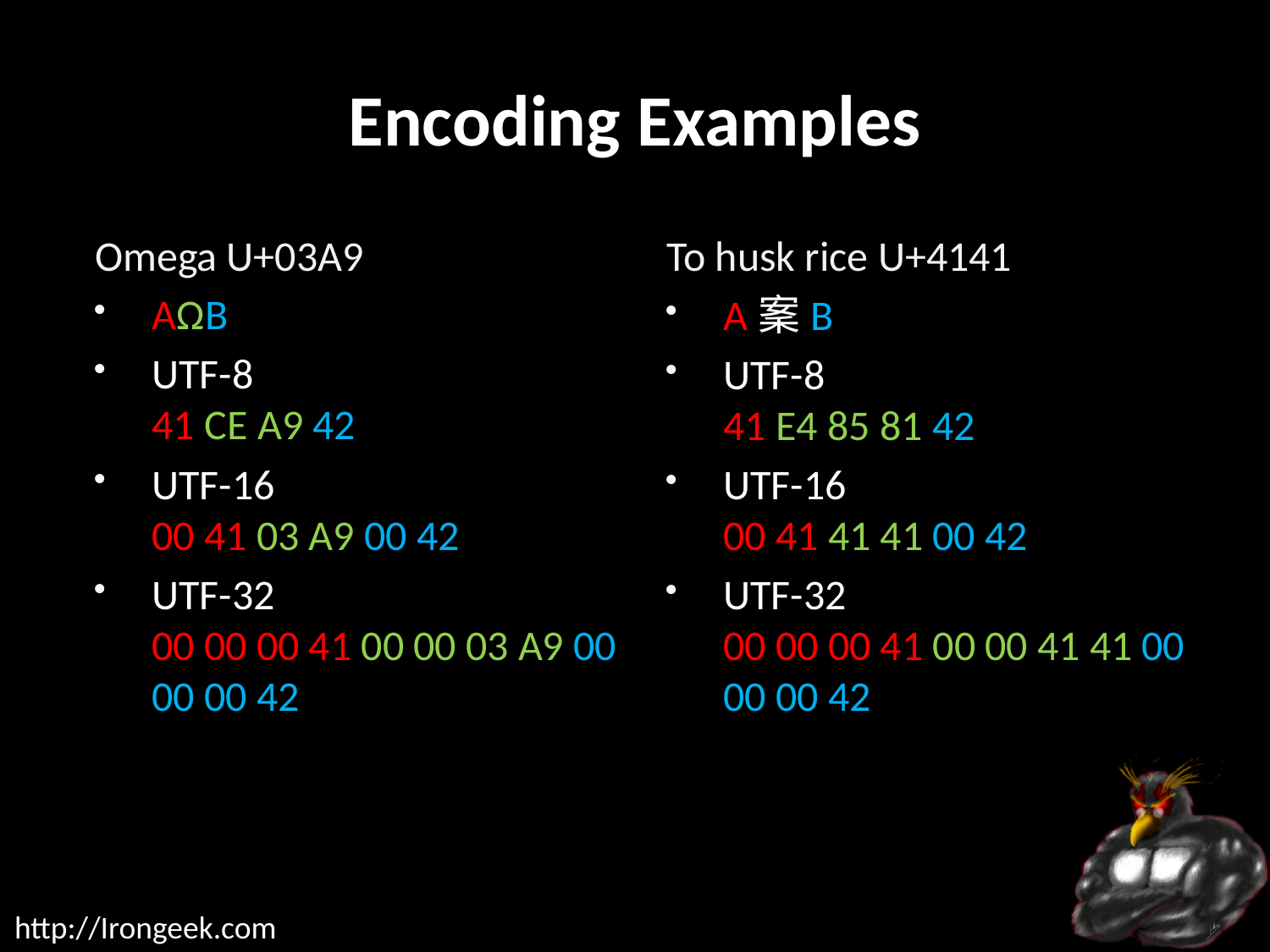

# Encoding Examples
Omega U+03A9
AΩB
UTF-8
41 CE A9 42
UTF-16
00 41 03 A9 00 42
UTF-32
00 00 00 41 00 00 03 A9 00 00 00 42
To husk rice U+4141
A䅁B
UTF-8
41 E4 85 81 42
UTF-16
00 41 41 41 00 42
UTF-32
00 00 00 41 00 00 41 41 00 00 00 42